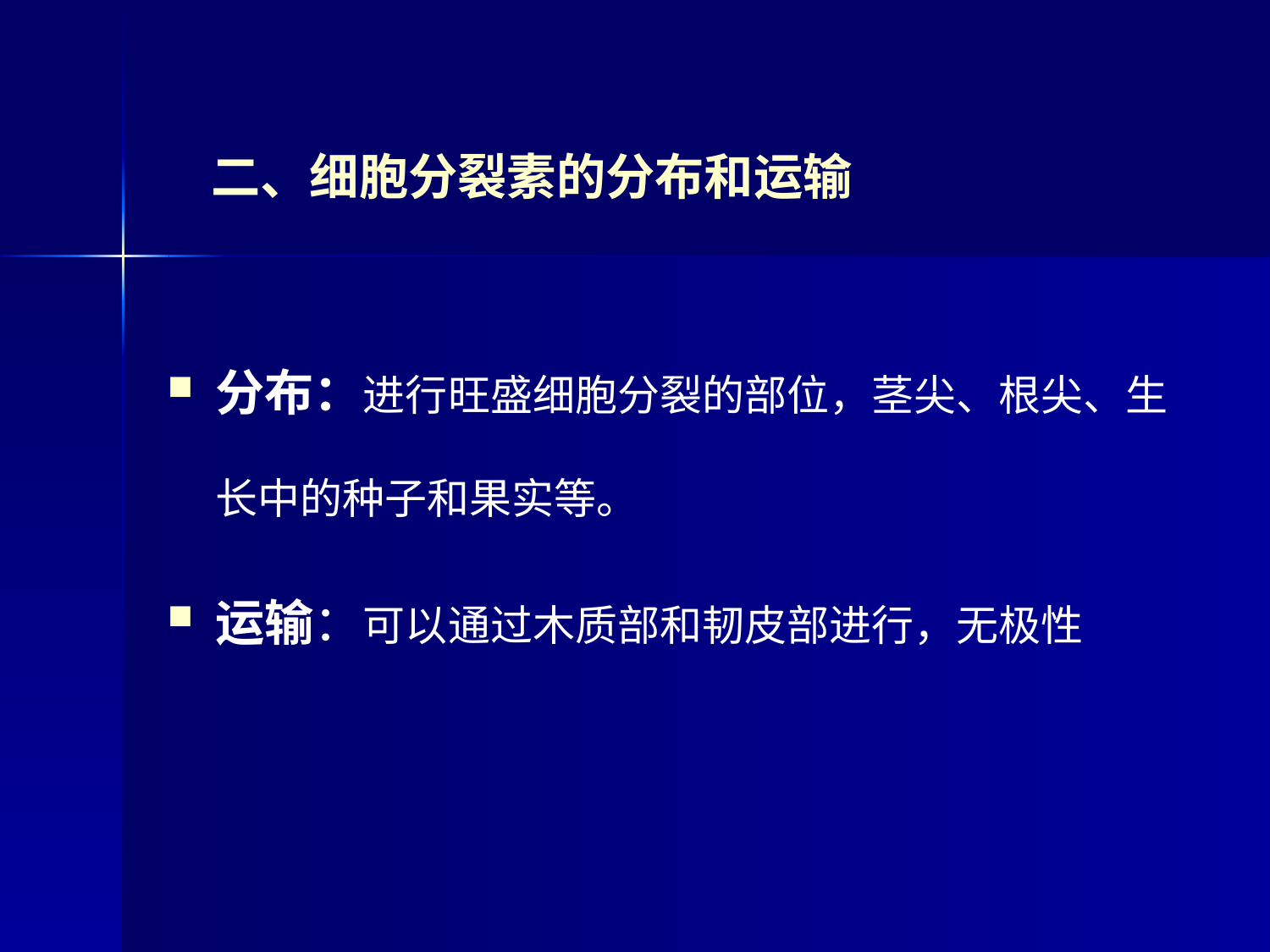

# 二、细胞分裂素的分布和运输
分布：进行旺盛细胞分裂的部位，茎尖、根尖、生长中的种子和果实等。
运输：可以通过木质部和韧皮部进行，无极性